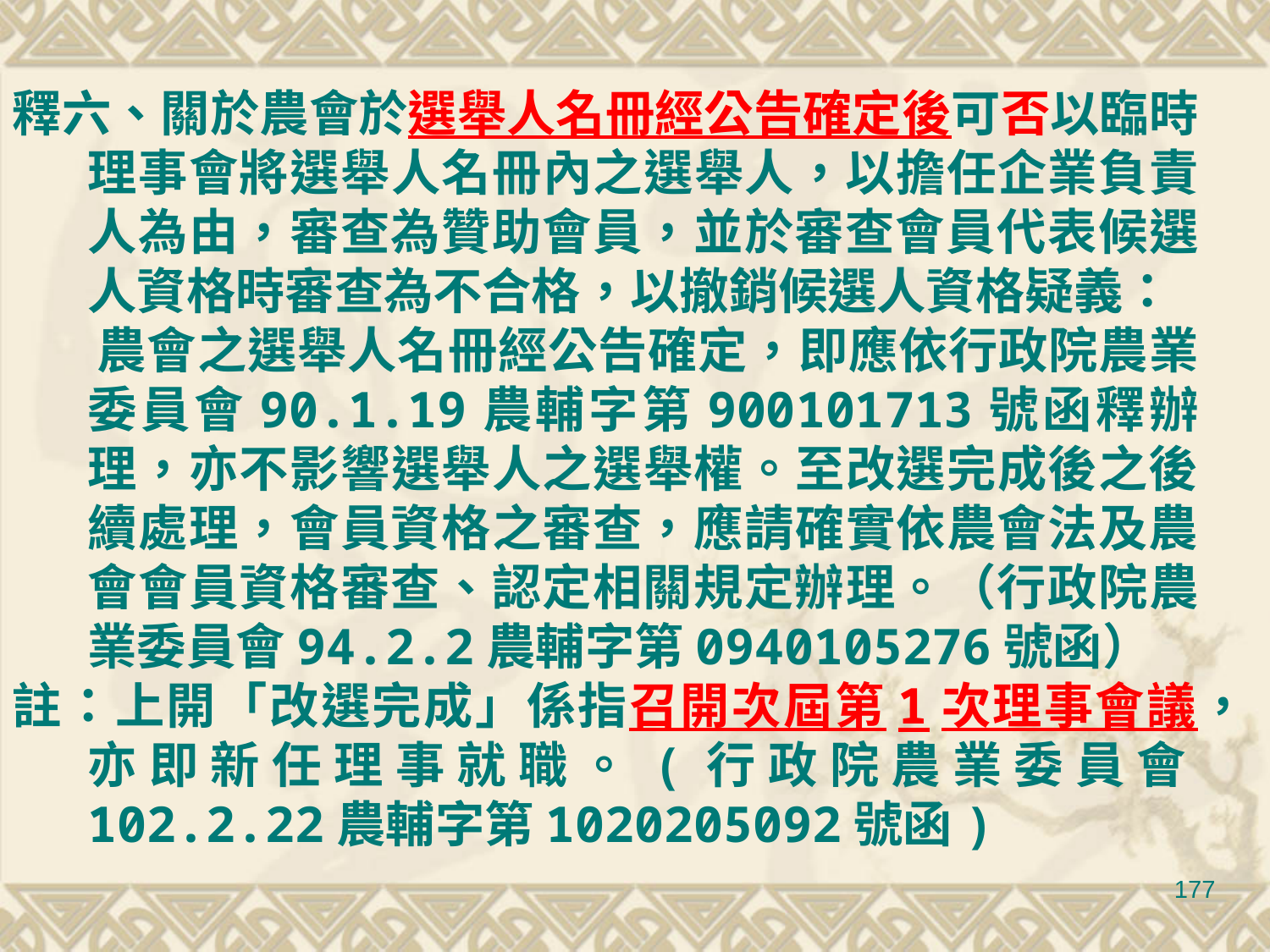

釋六、關於農會於選舉人名冊經公告確定後可否以臨時理事會將選舉人名冊內之選舉人，以擔任企業負責人為由，審查為贊助會員，並於審查會員代表候選人資格時審查為不合格，以撤銷候選人資格疑義：
      農會之選舉人名冊經公告確定，即應依行政院農業委員會90.1.19農輔字第900101713號函釋辦理，亦不影響選舉人之選舉權。至改選完成後之後續處理，會員資格之審查，應請確實依農會法及農會會員資格審查、認定相關規定辦理。（行政院農業委員會94.2.2農輔字第0940105276號函）
註：上開「改選完成」係指召開次屆第1次理事會議，亦即新任理事就職。(行政院農業委員會102.2.22農輔字第1020205092號函)
177